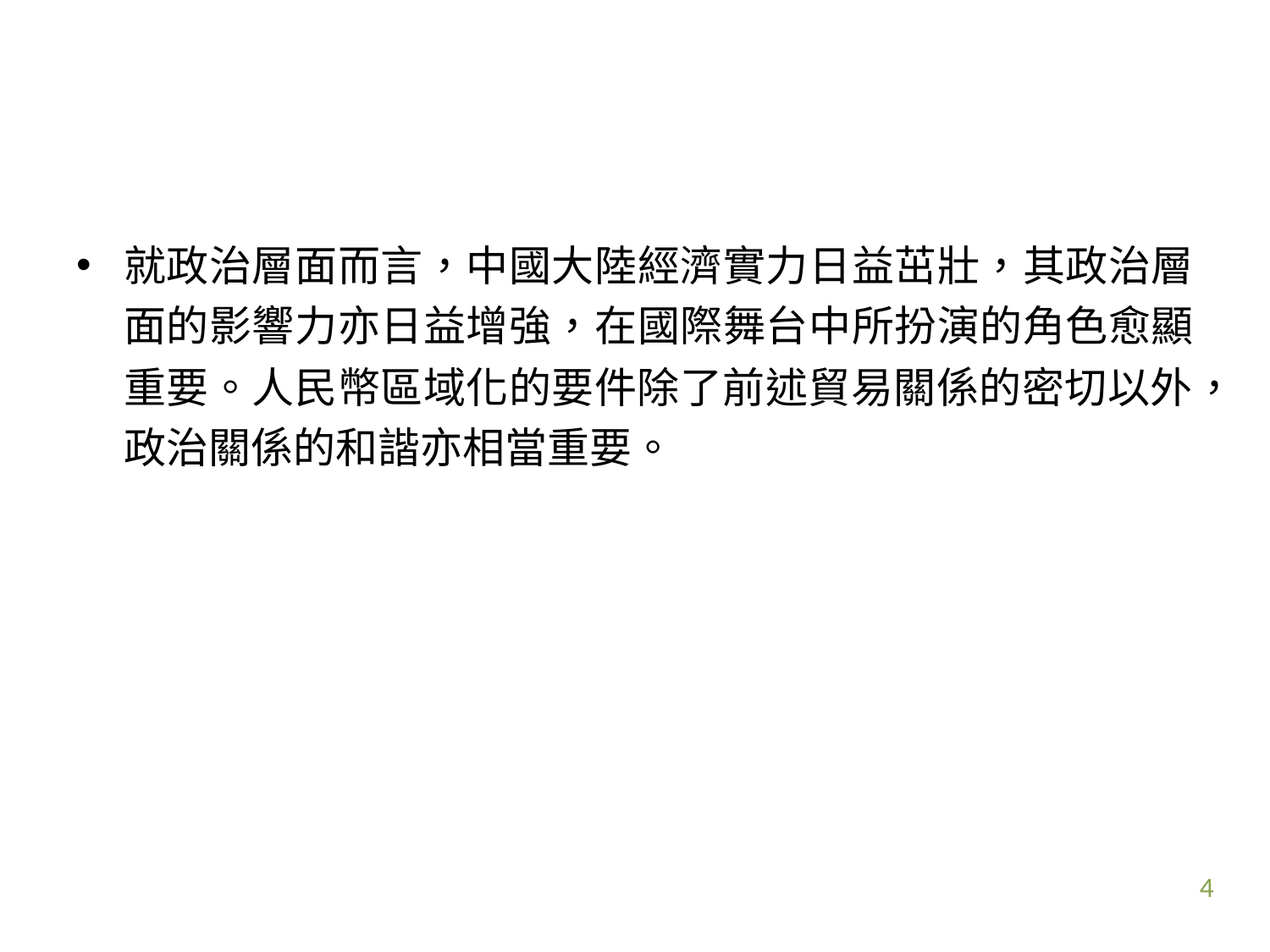

#
就政治層面而言，中國大陸經濟實力日益茁壯，其政治層面的影響力亦日益增強，在國際舞台中所扮演的角色愈顯重要。人民幣區域化的要件除了前述貿易關係的密切以外，政治關係的和諧亦相當重要。
4